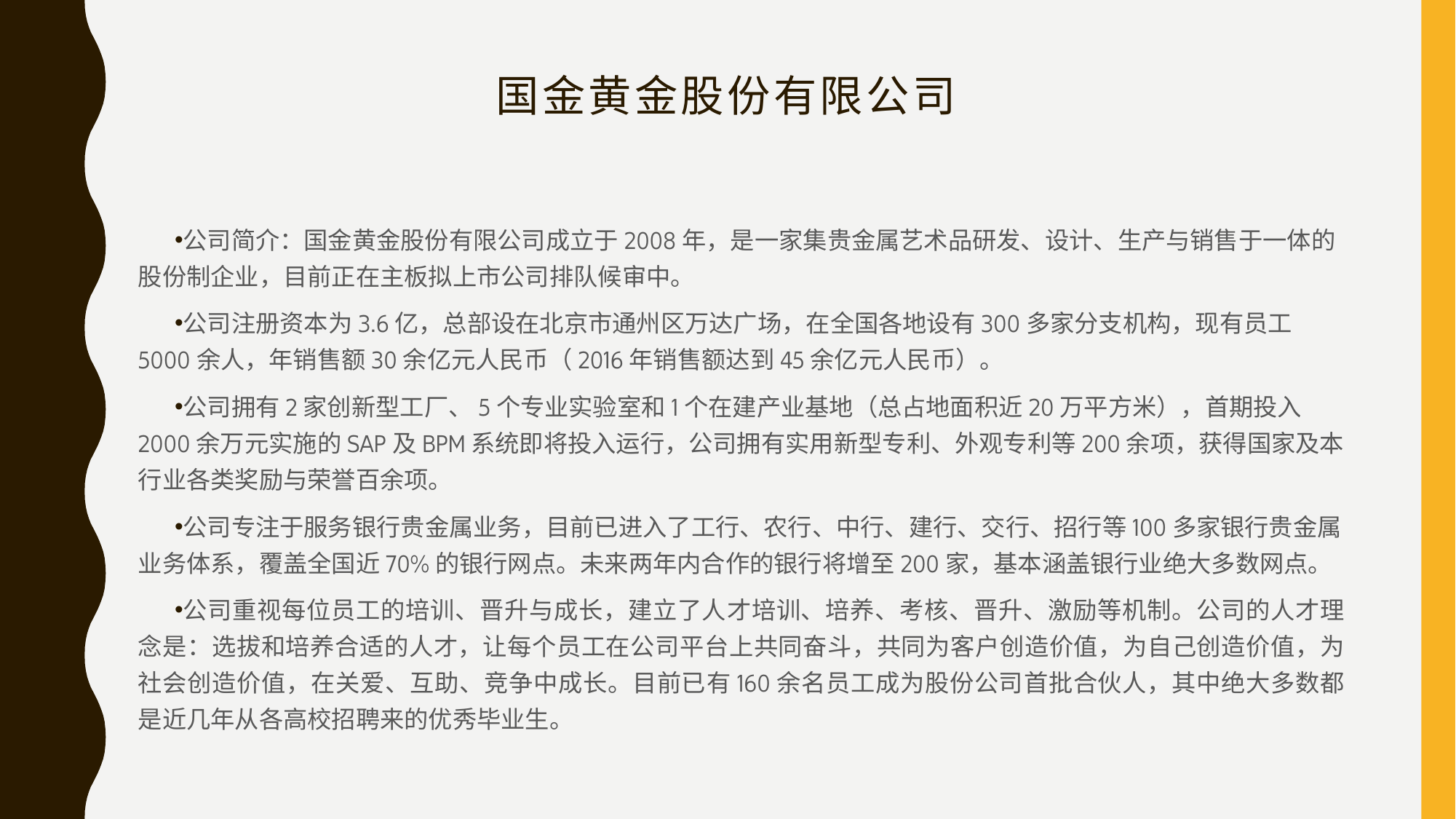

# 国金黄金股份有限公司
公司简介：国金黄金股份有限公司成立于2008年，是一家集贵金属艺术品研发、设计、生产与销售于一体的股份制企业，目前正在主板拟上市公司排队候审中。
公司注册资本为3.6亿，总部设在北京市通州区万达广场，在全国各地设有300多家分支机构，现有员工5000余人，年销售额30余亿元人民币（2016年销售额达到45余亿元人民币）。
公司拥有2家创新型工厂、5个专业实验室和1个在建产业基地（总占地面积近20万平方米），首期投入2000余万元实施的SAP及BPM系统即将投入运行，公司拥有实用新型专利、外观专利等200余项，获得国家及本行业各类奖励与荣誉百余项。
公司专注于服务银行贵金属业务，目前已进入了工行、农行、中行、建行、交行、招行等100多家银行贵金属业务体系，覆盖全国近70%的银行网点。未来两年内合作的银行将增至200家，基本涵盖银行业绝大多数网点。
公司重视每位员工的培训、晋升与成长，建立了人才培训、培养、考核、晋升、激励等机制。公司的人才理念是：选拔和培养合适的人才，让每个员工在公司平台上共同奋斗，共同为客户创造价值，为自己创造价值，为社会创造价值，在关爱、互助、竞争中成长。目前已有160余名员工成为股份公司首批合伙人，其中绝大多数都是近几年从各高校招聘来的优秀毕业生。